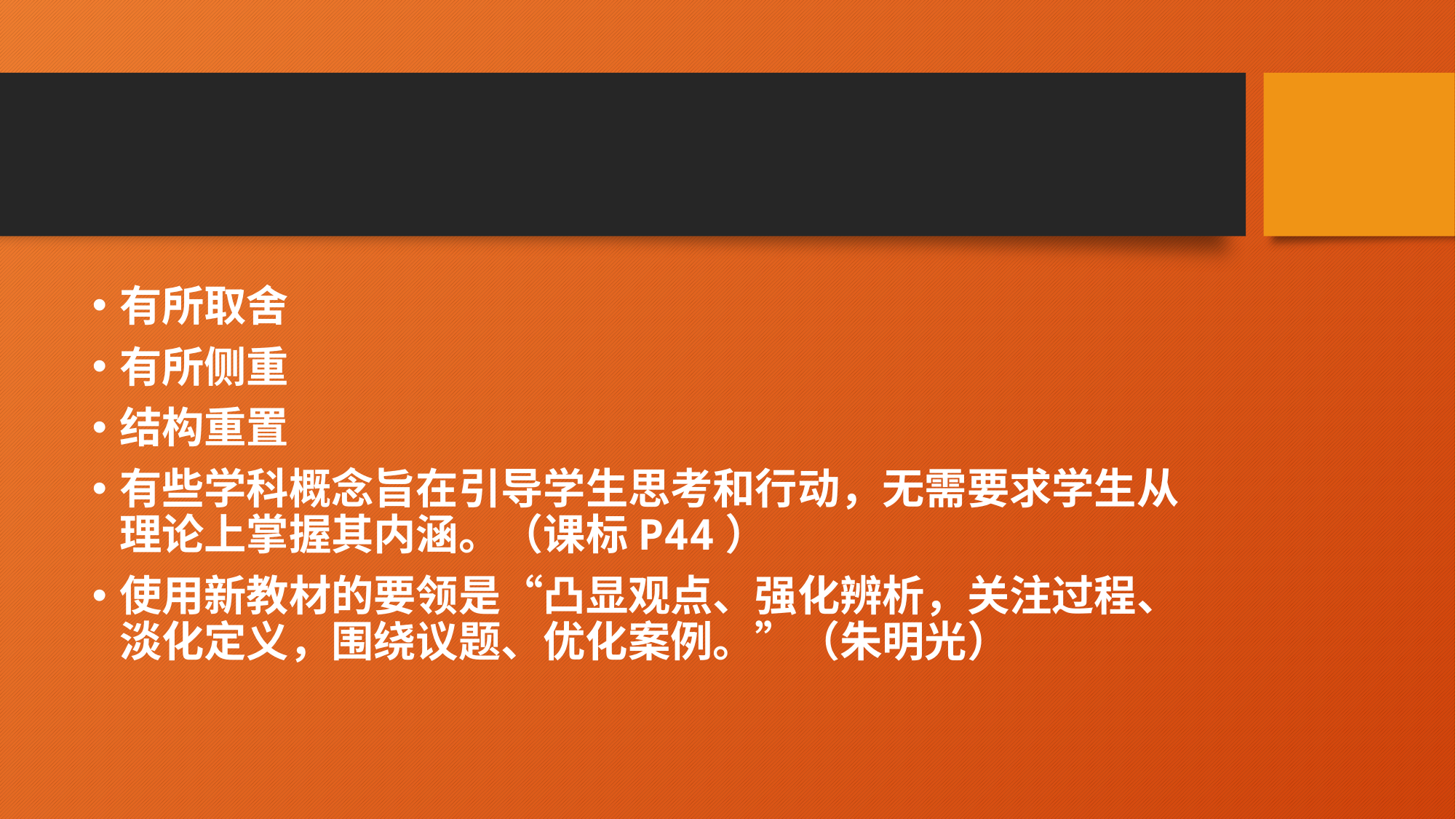

#
有所取舍
有所侧重
结构重置
有些学科概念旨在引导学生思考和行动，无需要求学生从理论上掌握其内涵。（课标P44）
使用新教材的要领是“凸显观点、强化辨析，关注过程、淡化定义，围绕议题、优化案例。”（朱明光）